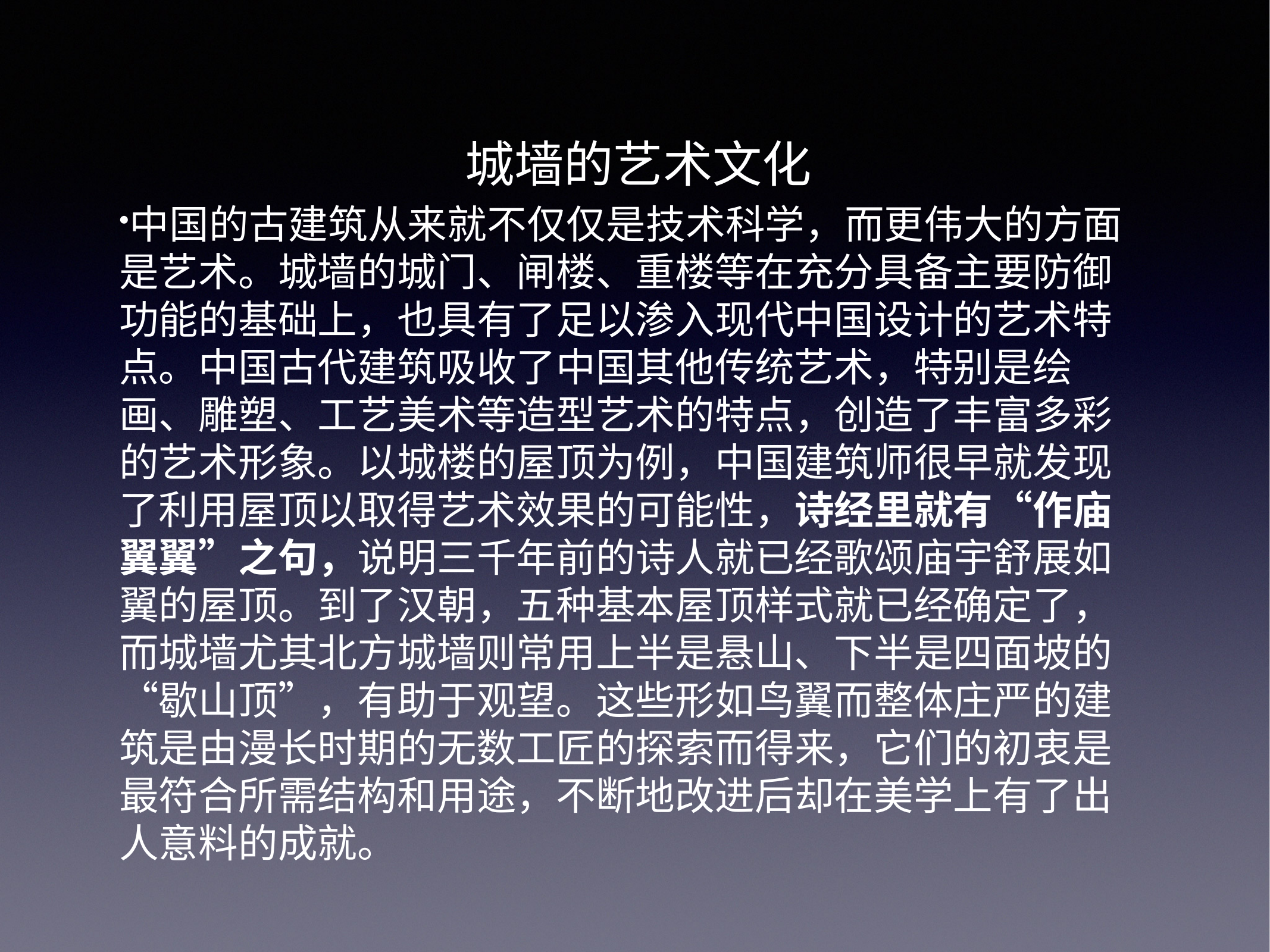

城墙的艺术文化
中国的古建筑从来就不仅仅是技术科学，而更伟大的方面是艺术。城墙的城门、闸楼、重楼等在充分具备主要防御功能的基础上，也具有了足以渗入现代中国设计的艺术特点。中国古代建筑吸收了中国其他传统艺术，特别是绘画、雕塑、工艺美术等造型艺术的特点，创造了丰富多彩的艺术形象。以城楼的屋顶为例，中国建筑师很早就发现了利用屋顶以取得艺术效果的可能性，诗经里就有“作庙翼翼”之句，说明三千年前的诗人就已经歌颂庙宇舒展如翼的屋顶。到了汉朝，五种基本屋顶样式就已经确定了，而城墙尤其北方城墙则常用上半是悬山、下半是四面坡的“歇山顶”，有助于观望。这些形如鸟翼而整体庄严的建筑是由漫长时期的无数工匠的探索而得来，它们的初衷是最符合所需结构和用途，不断地改进后却在美学上有了出人意料的成就。